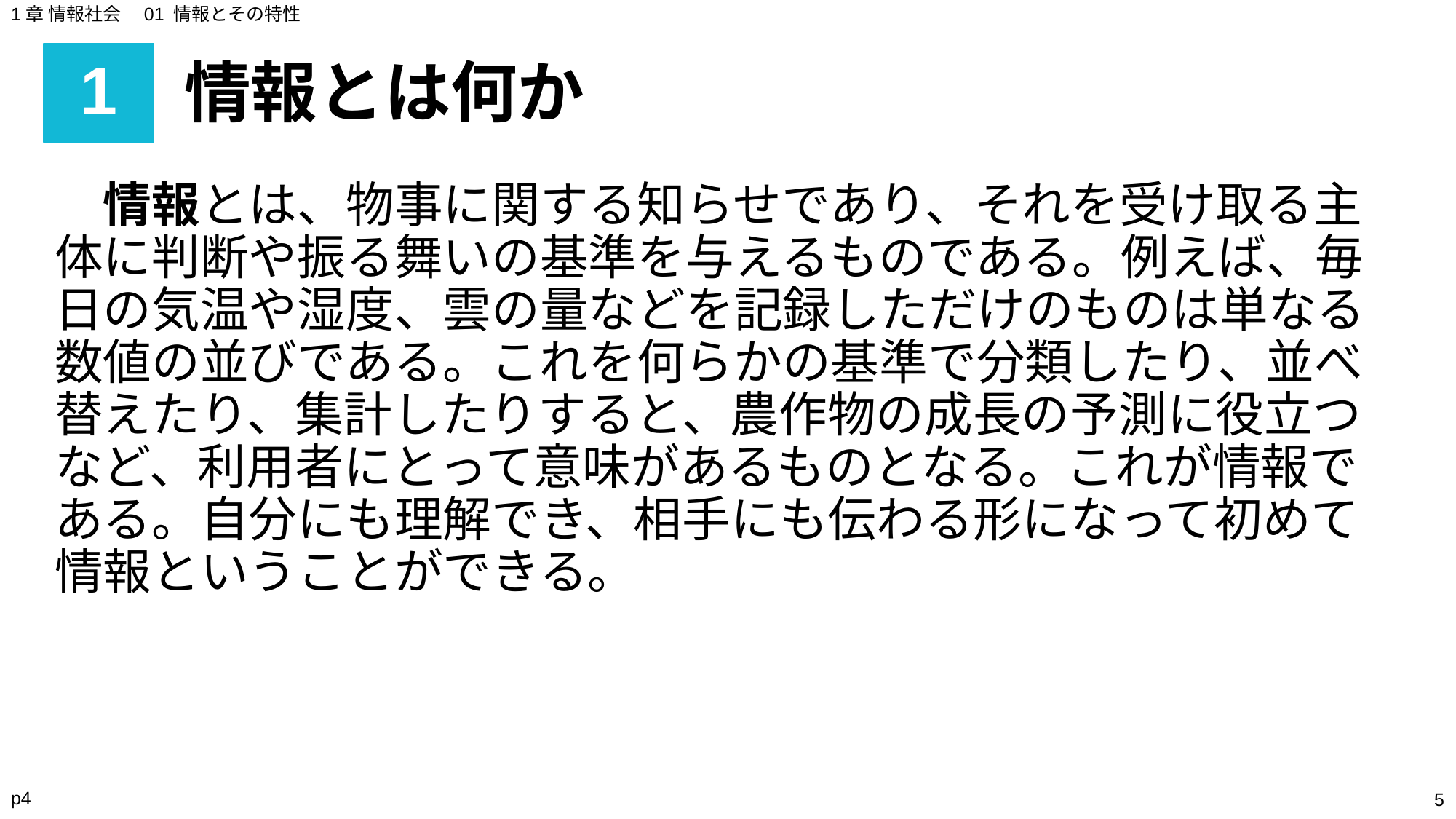

1章 情報社会　01 情報とその特性
# 1
情報とは何か
　情報とは、物事に関する知らせであり、それを受け取る主体に判断や振る舞いの基準を与えるものである。例えば、毎日の気温や湿度、雲の量などを記録しただけのものは単なる数値の並びである。これを何らかの基準で分類したり、並べ替えたり、集計したりすると、農作物の成長の予測に役立つなど、利用者にとって意味があるものとなる。これが情報である。自分にも理解でき、相手にも伝わる形になって初めて情報ということができる。
p4
5